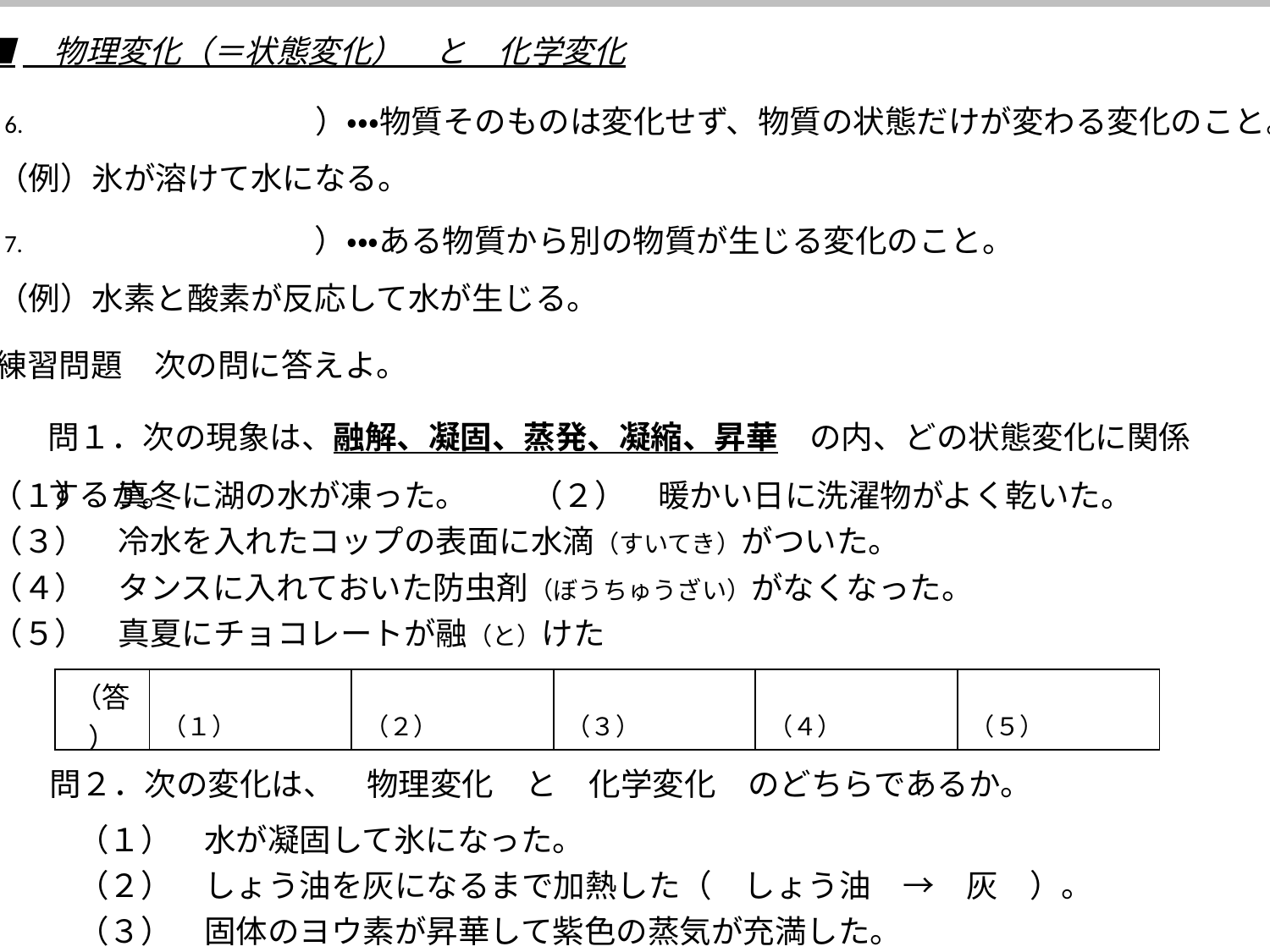

■　物理変化（＝状態変化）　と　化学変化
（6.　　　　　　　　　）・・・物質そのものは変化せず、物質の状態だけが変わる変化のこと。
　（例）氷が溶けて水になる。
（7.　　　　　　　　　）・・・ある物質から別の物質が生じる変化のこと。
　（例）水素と酸素が反応して水が生じる。
練習問題　次の問に答えよ。
問１．次の現象は、融解、凝固、蒸発、凝縮、昇華　の内、どの状態変化に関係するか。
（１）　真冬に湖の水が凍った。　　（２）　暖かい日に洗濯物がよく乾いた。
（３）　冷水を入れたコップの表面に水滴（すいてき）がついた。
（４）　タンスに入れておいた防虫剤（ぼうちゅうざい）がなくなった。
（５）　真夏にチョコレートが融（と）けた
| （答） | （１） | （２） | （３） | （４） | （５） |
| --- | --- | --- | --- | --- | --- |
問２．次の変化は、　物理変化　と　化学変化　のどちらであるか。
（１）　水が凝固して氷になった。
（２）　しょう油を灰になるまで加熱した（　しょう油　→　灰　）。
（３）　固体のヨウ素が昇華して紫色の蒸気が充満した。